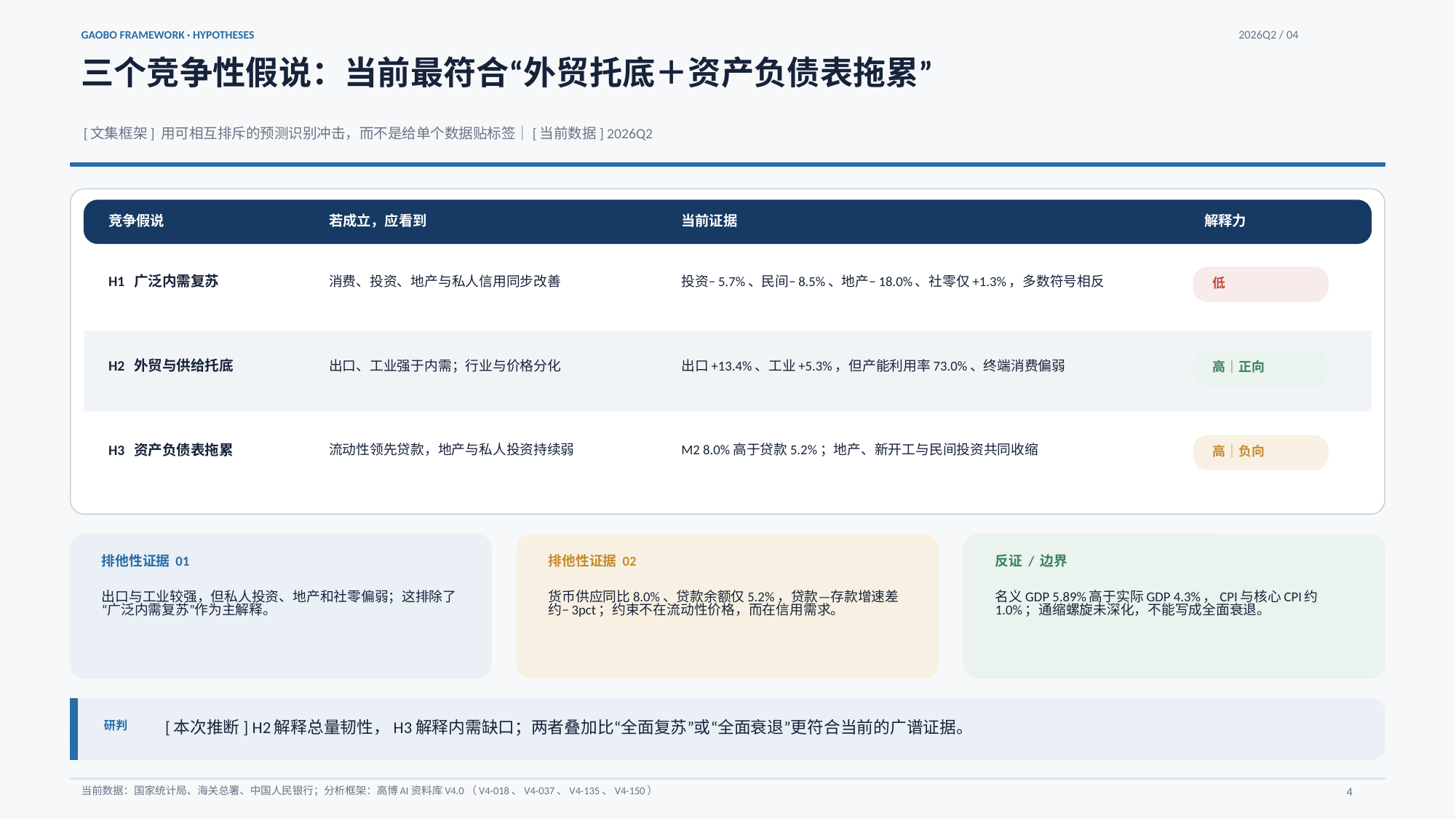

GAOBO FRAMEWORK · HYPOTHESES
2026Q2 / 04
三个竞争性假说：当前最符合“外贸托底＋资产负债表拖累”
[文集框架] 用可相互排斥的预测识别冲击，而不是给单个数据贴标签｜[当前数据] 2026Q2

竞争假说
若成立，应看到
当前证据
解释力
H1  广泛内需复苏
消费、投资、地产与私人信用同步改善
投资−5.7%、民间−8.5%、地产−18.0%、社零仅+1.3%，多数符号相反

低

H2  外贸与供给托底
出口、工业强于内需；行业与价格分化
出口+13.4%、工业+5.3%，但产能利用率73.0%、终端消费偏弱

高｜正向
H3  资产负债表拖累
流动性领先贷款，地产与私人投资持续弱
M2 8.0%高于贷款5.2%；地产、新开工与民间投资共同收缩

高｜负向

排他性证据 01
排他性证据 02
反证 / 边界
出口与工业较强，但私人投资、地产和社零偏弱；这排除了“广泛内需复苏”作为主解释。
货币供应同比8.0%、贷款余额仅5.2%，贷款—存款增速差约−3pct；约束不在流动性价格，而在信用需求。
名义GDP 5.89%高于实际GDP 4.3%，CPI与核心CPI约1.0%；通缩螺旋未深化，不能写成全面衰退。

[本次推断] H2解释总量韧性，H3解释内需缺口；两者叠加比“全面复苏”或“全面衰退”更符合当前的广谱证据。
研判

当前数据：国家统计局、海关总署、中国人民银行；分析框架：高博AI资料库V4.0（V4-018、V4-037、V4-135、V4-150）
4